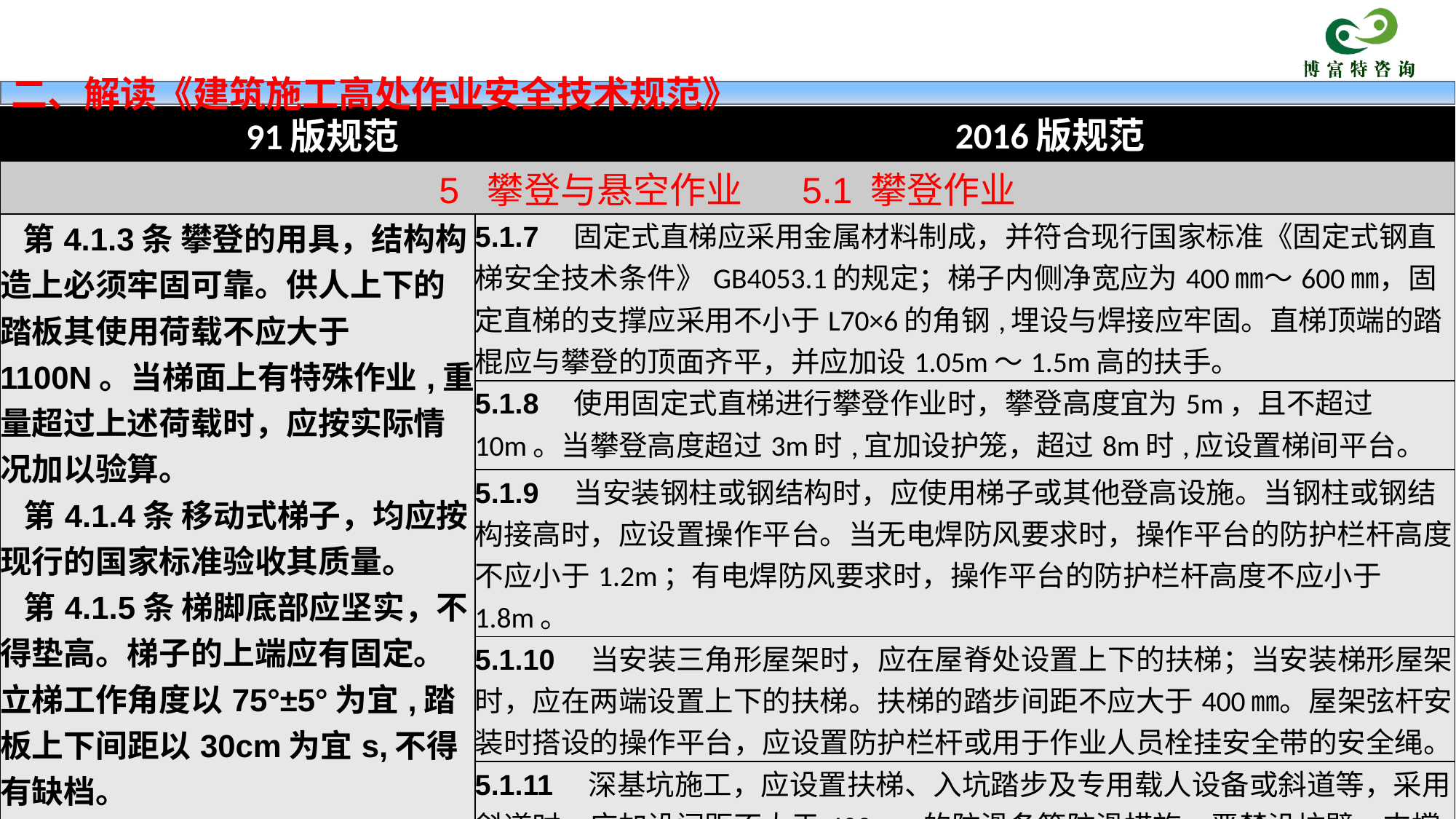

二、解读《建筑施工高处作业安全技术规范》
| 91版规范 |  | 2016版规范 |
| --- | --- | --- |
| 5 攀登与悬空作业 5.1 攀登作业 |  |  |
| 第4.1.3条 攀登的用具，结构构造上必须牢固可靠。供人上下的踏板其使用荷载不应大于1100N。当梯面上有特殊作业,重量超过上述荷载时，应按实际情况加以验算。 第4.1.4条 移动式梯子，均应按现行的国家标准验收其质量。 第4.1.5条 梯脚底部应坚实，不得垫高。梯子的上端应有固定。立梯工作角度以75°±5°为宜,踏板上下间距以30cm为宜s,不得有缺档。 | 5.1.7　固定式直梯应采用金属材料制成，并符合现行国家标准《固定式钢直梯安全技术条件》GB4053.1的规定；梯子内侧净宽应为400㎜～600㎜，固定直梯的支撑应采用不小于L70×6的角钢,埋设与焊接应牢固。直梯顶端的踏棍应与攀登的顶面齐平，并应加设1.05m～1.5m高的扶手。 |  |
|  | 5.1.8　使用固定式直梯进行攀登作业时，攀登高度宜为5m，且不超过10m。当攀登高度超过3m时,宜加设护笼，超过8m时,应设置梯间平台。 |  |
|  | 5.1.9　当安装钢柱或钢结构时，应使用梯子或其他登高设施。当钢柱或钢结构接高时，应设置操作平台。当无电焊防风要求时，操作平台的防护栏杆高度不应小于1.2m；有电焊防风要求时，操作平台的防护栏杆高度不应小于1.8m。 |  |
|  | 5.1.10　当安装三角形屋架时，应在屋脊处设置上下的扶梯；当安装梯形屋架时，应在两端设置上下的扶梯。扶梯的踏步间距不应大于400㎜。屋架弦杆安装时搭设的操作平台，应设置防护栏杆或用于作业人员栓挂安全带的安全绳。 |  |
|  | 5.1.11　深基坑施工，应设置扶梯、入坑踏步及专用载人设备或斜道等，采用斜道时，应加设间距不大于400mm的防滑条等防滑措施。严禁沿坑壁、支撑或乘运土工具上下。 |  |